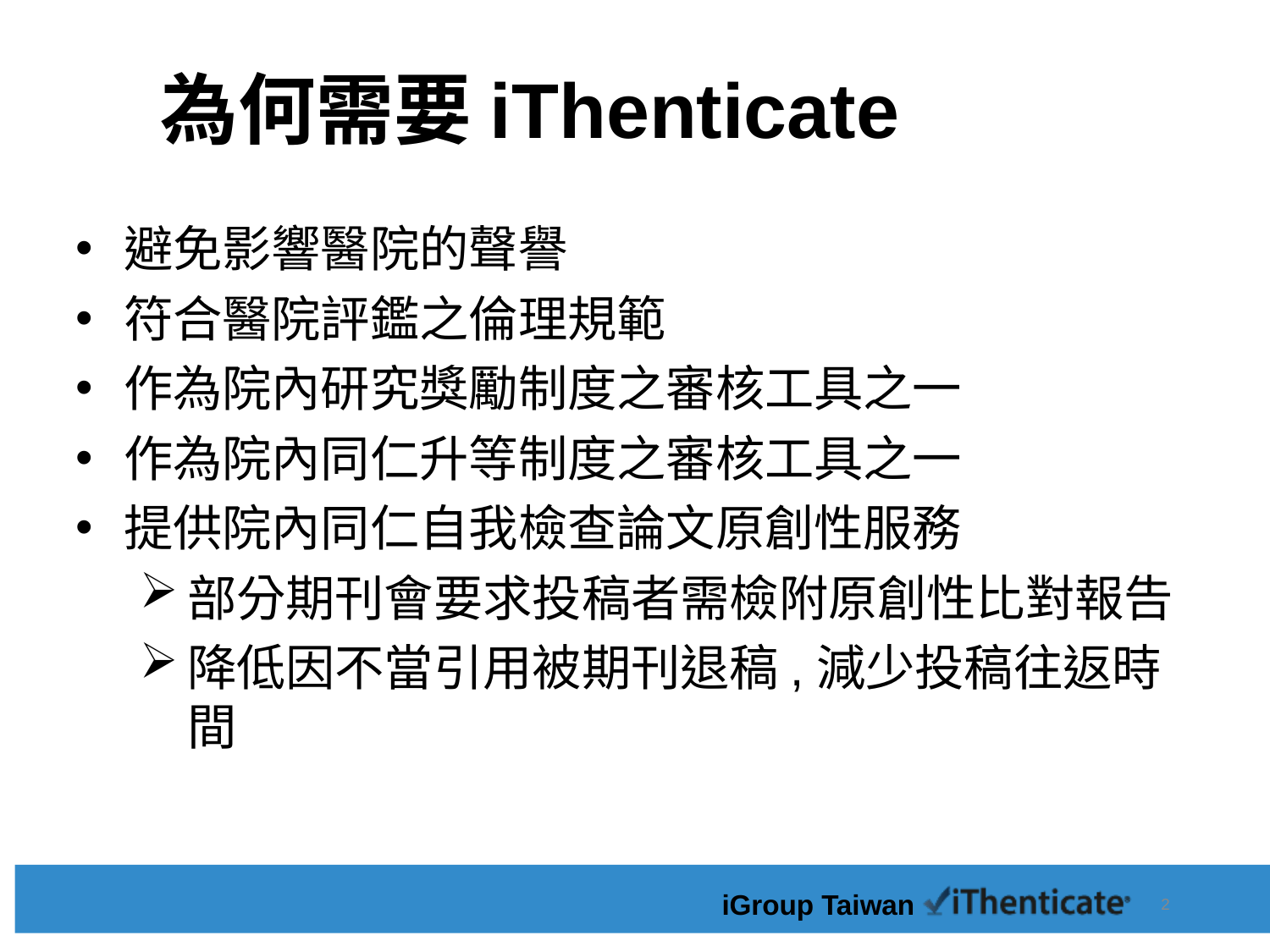

# 為何需要iThenticate
避免影響醫院的聲譽
符合醫院評鑑之倫理規範
作為院內研究獎勵制度之審核工具之一
作為院內同仁升等制度之審核工具之一
提供院內同仁自我檢查論文原創性服務
部分期刊會要求投稿者需檢附原創性比對報告
降低因不當引用被期刊退稿,減少投稿往返時間
2